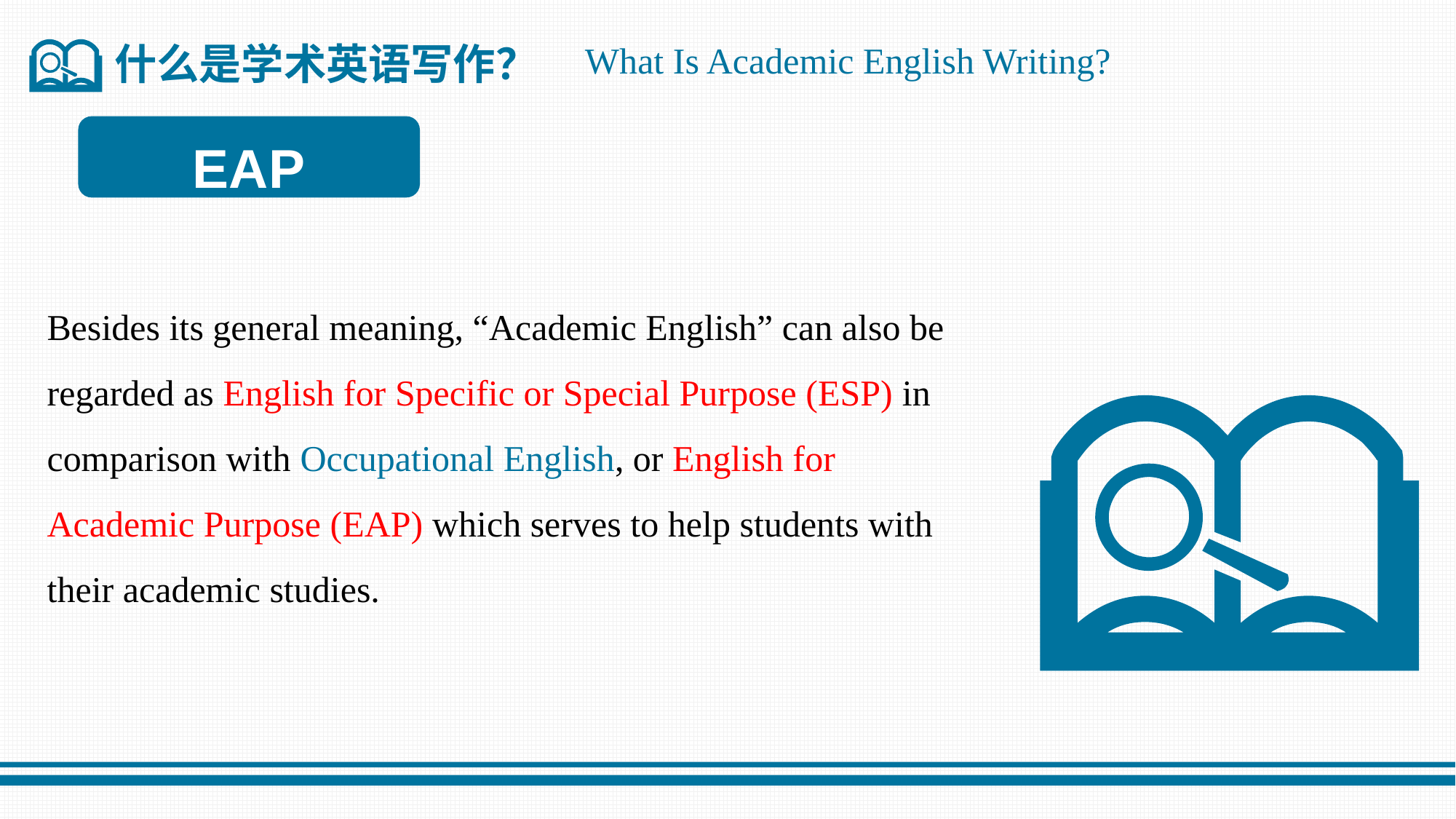

什么是学术英语写作？
What Is Academic English Writing?
Besides its general meaning, “Academic English” can also be regarded as English for Specific or Special Purpose (ESP) in comparison with Occupational English, or English for Academic Purpose (EAP) which serves to help students with their academic studies.
EAP